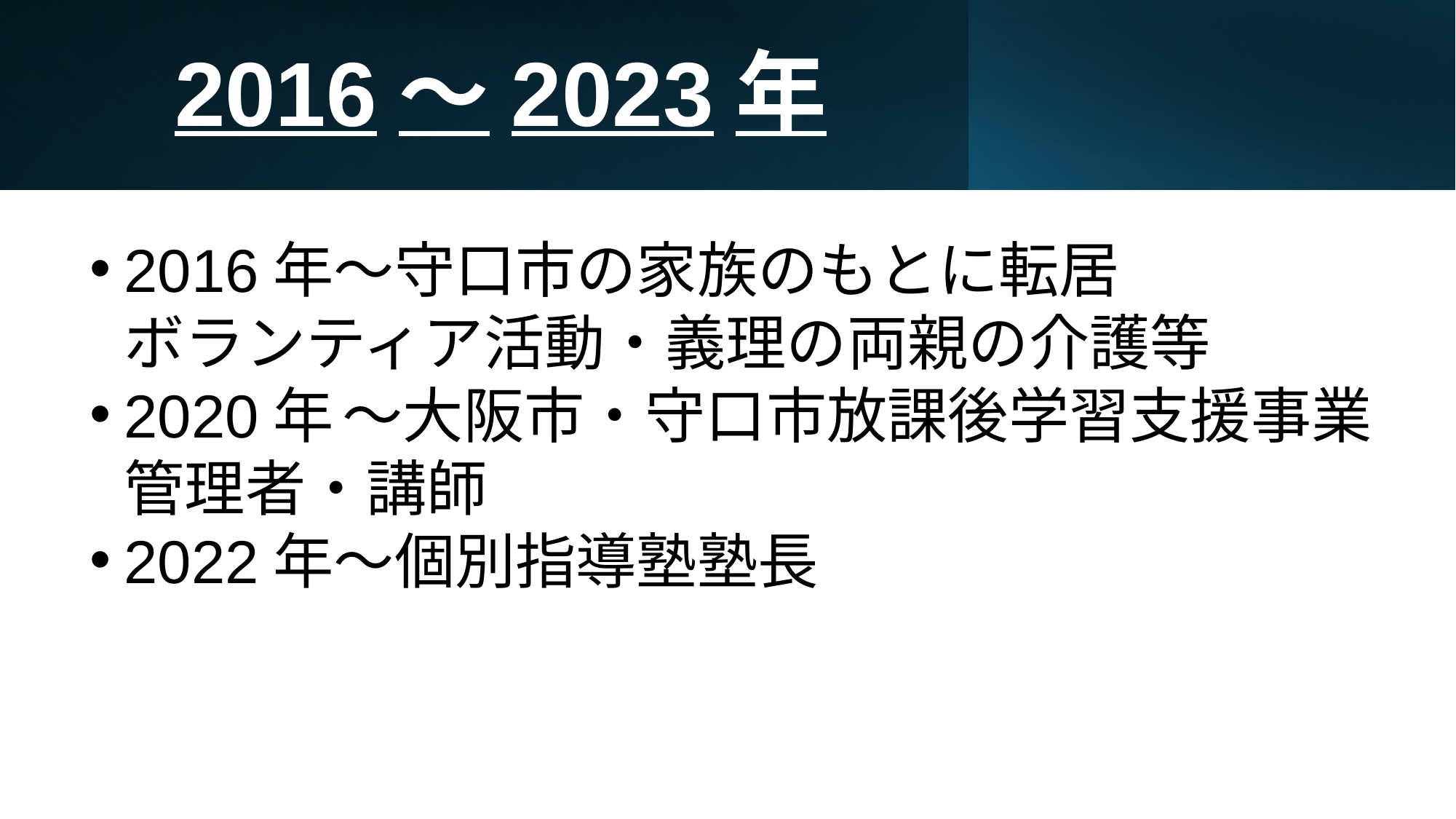

# 2016～2023年
2016年～守口市の家族のもとに転居
ボランティア活動・義理の両親の介護等
2020年	～大阪市・守口市放課後学習支援事業
管理者・講師
2022年～個別指導塾塾長